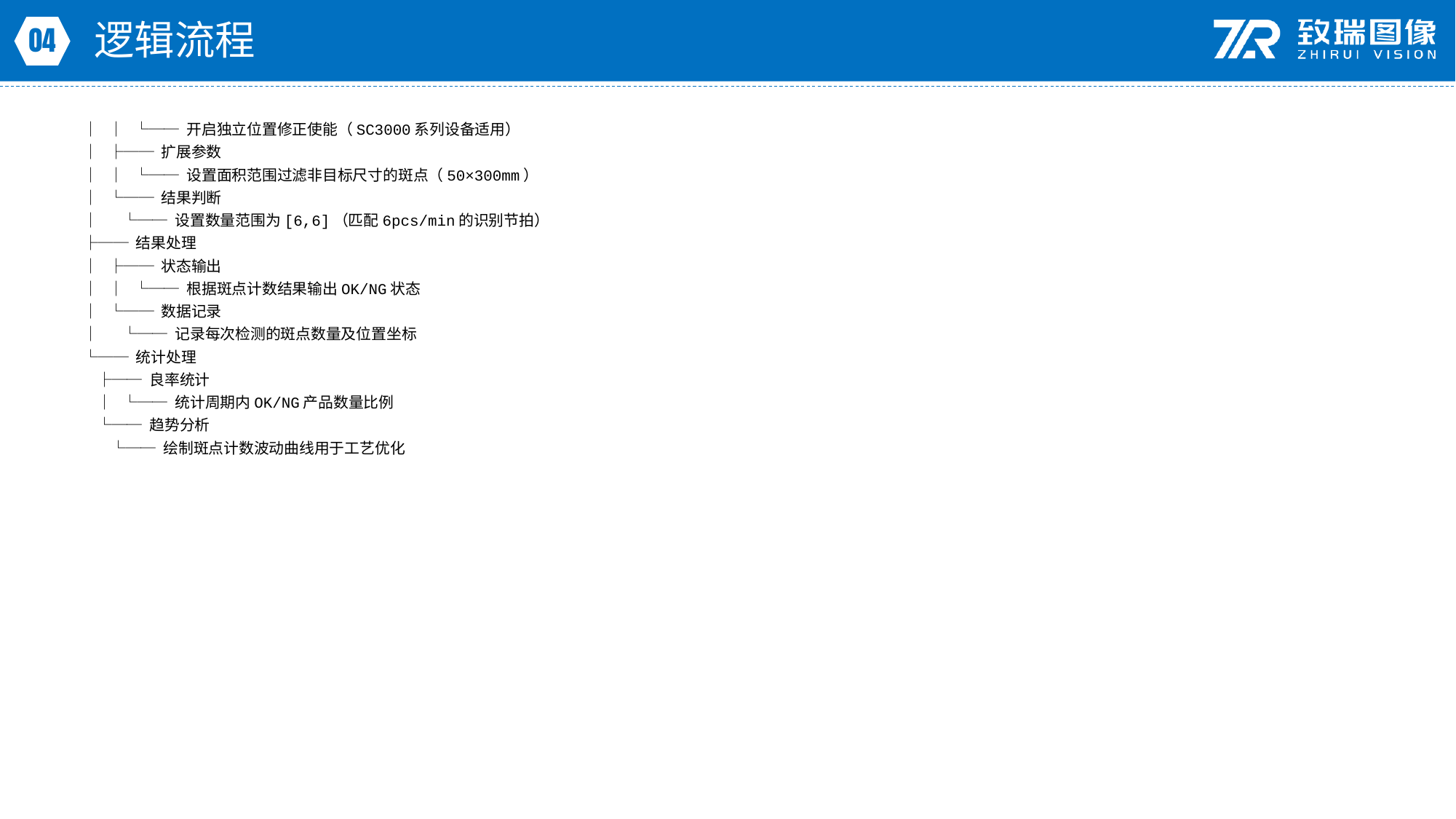

逻辑流程
04

│   │   └── 开启独立位置修正使能（SC3000系列设备适用）
│   ├── 扩展参数
│   │   └── 设置面积范围过滤非目标尺寸的斑点（50×300mm）
│   └── 结果判断
│       └── 设置数量范围为[6,6]（匹配6pcs/min的识别节拍）
├── 结果处理
│   ├── 状态输出
│   │   └── 根据斑点计数结果输出OK/NG状态
│   └── 数据记录
│       └── 记录每次检测的斑点数量及位置坐标
└── 统计处理
    ├── 良率统计
    │   └── 统计周期内OK/NG产品数量比例
    └── 趋势分析
        └── 绘制斑点计数波动曲线用于工艺优化